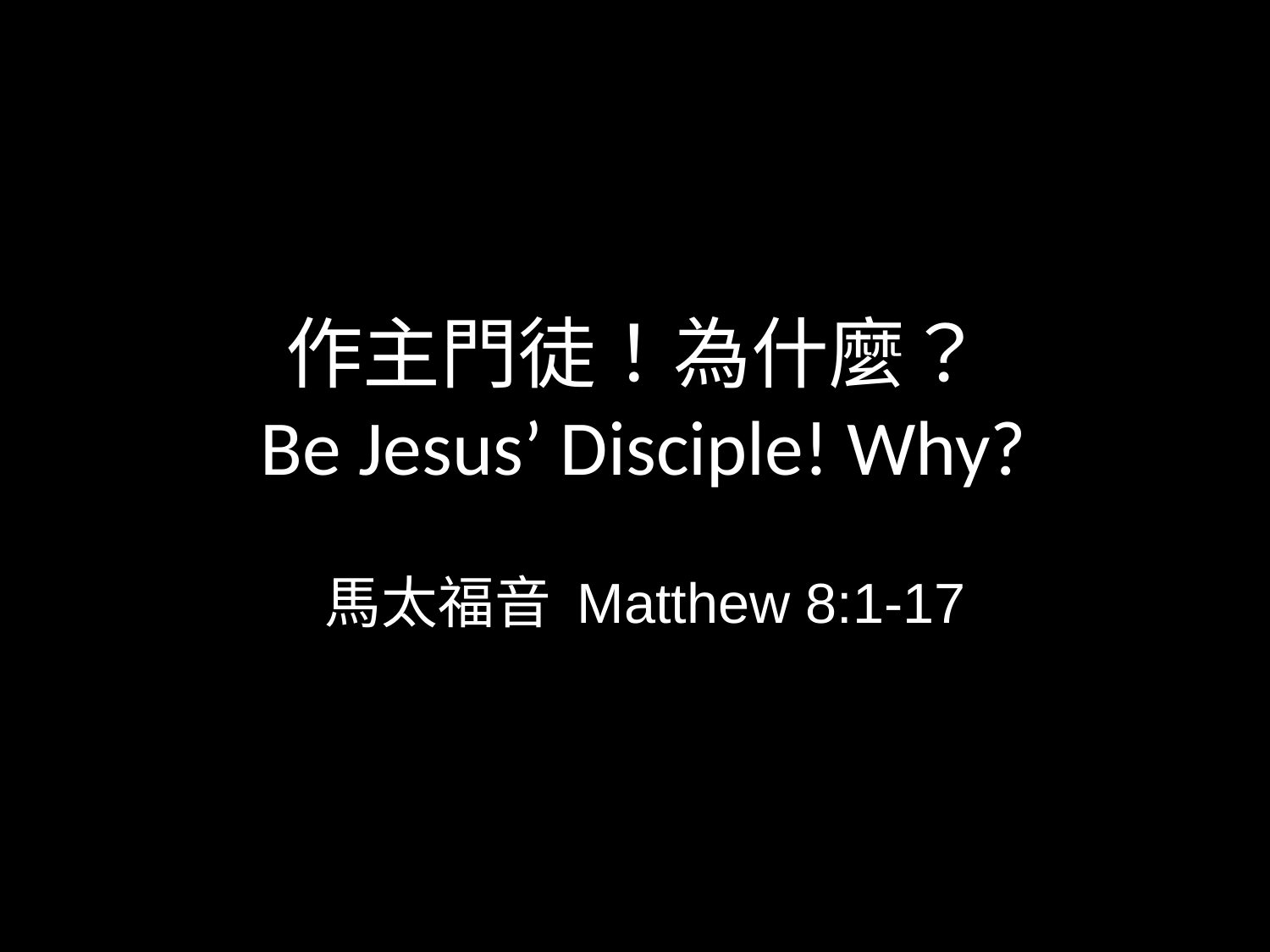

# 作主門徒！為什麼？  Be Jesus’ Disciple! Why?
馬太福音 Matthew 8:1-17